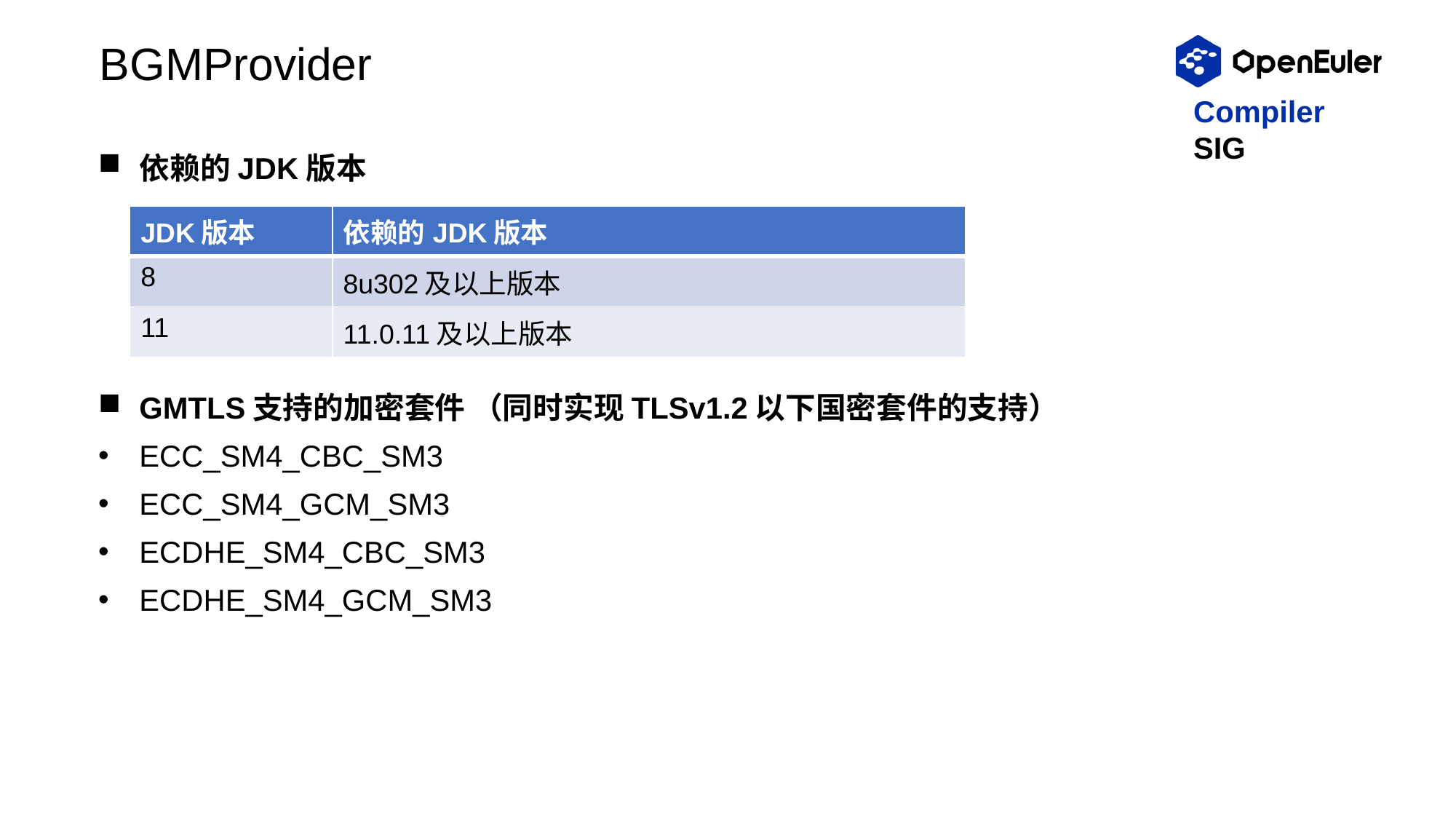

# BGMProvider
依赖的JDK版本

GMTLS支持的加密套件 （同时实现TLSv1.2以下国密套件的支持）
ECC_SM4_CBC_SM3
ECC_SM4_GCM_SM3
ECDHE_SM4_CBC_SM3
ECDHE_SM4_GCM_SM3
| JDK版本 | 依赖的JDK版本 |
| --- | --- |
| 8 | 8u302及以上版本 |
| 11 | 11.0.11及以上版本 |